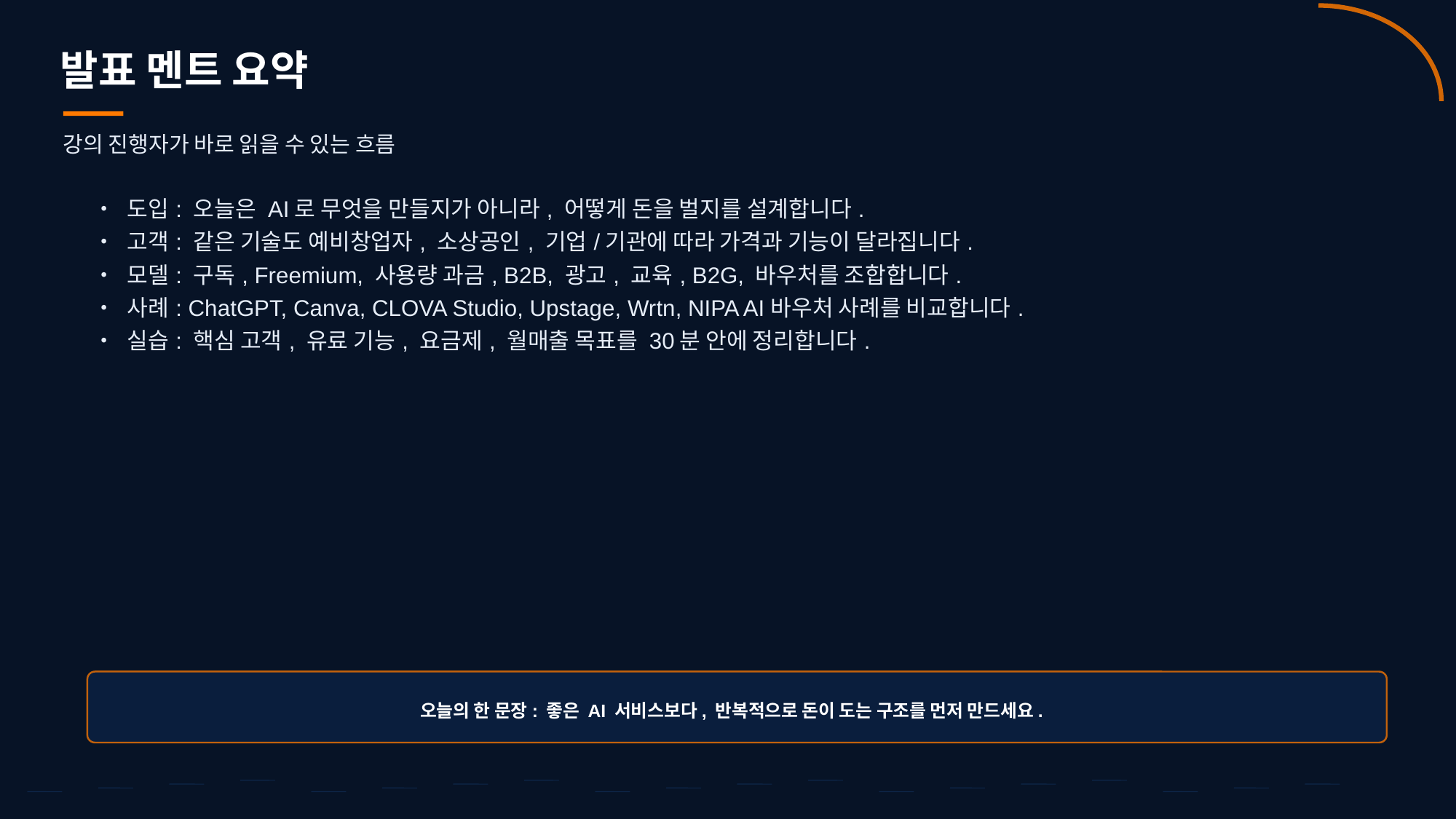

발표 멘트 요약

강의 진행자가 바로 읽을 수 있는 흐름
• 도입: 오늘은 AI로 무엇을 만들지가 아니라, 어떻게 돈을 벌지를 설계합니다.
• 고객: 같은 기술도 예비창업자, 소상공인, 기업/기관에 따라 가격과 기능이 달라집니다.
• 모델: 구독, Freemium, 사용량 과금, B2B, 광고, 교육, B2G, 바우처를 조합합니다.
• 사례: ChatGPT, Canva, CLOVA Studio, Upstage, Wrtn, NIPA AI바우처 사례를 비교합니다.
• 실습: 핵심 고객, 유료 기능, 요금제, 월매출 목표를 30분 안에 정리합니다.

오늘의 한 문장: 좋은 AI 서비스보다, 반복적으로 돈이 도는 구조를 먼저 만드세요.